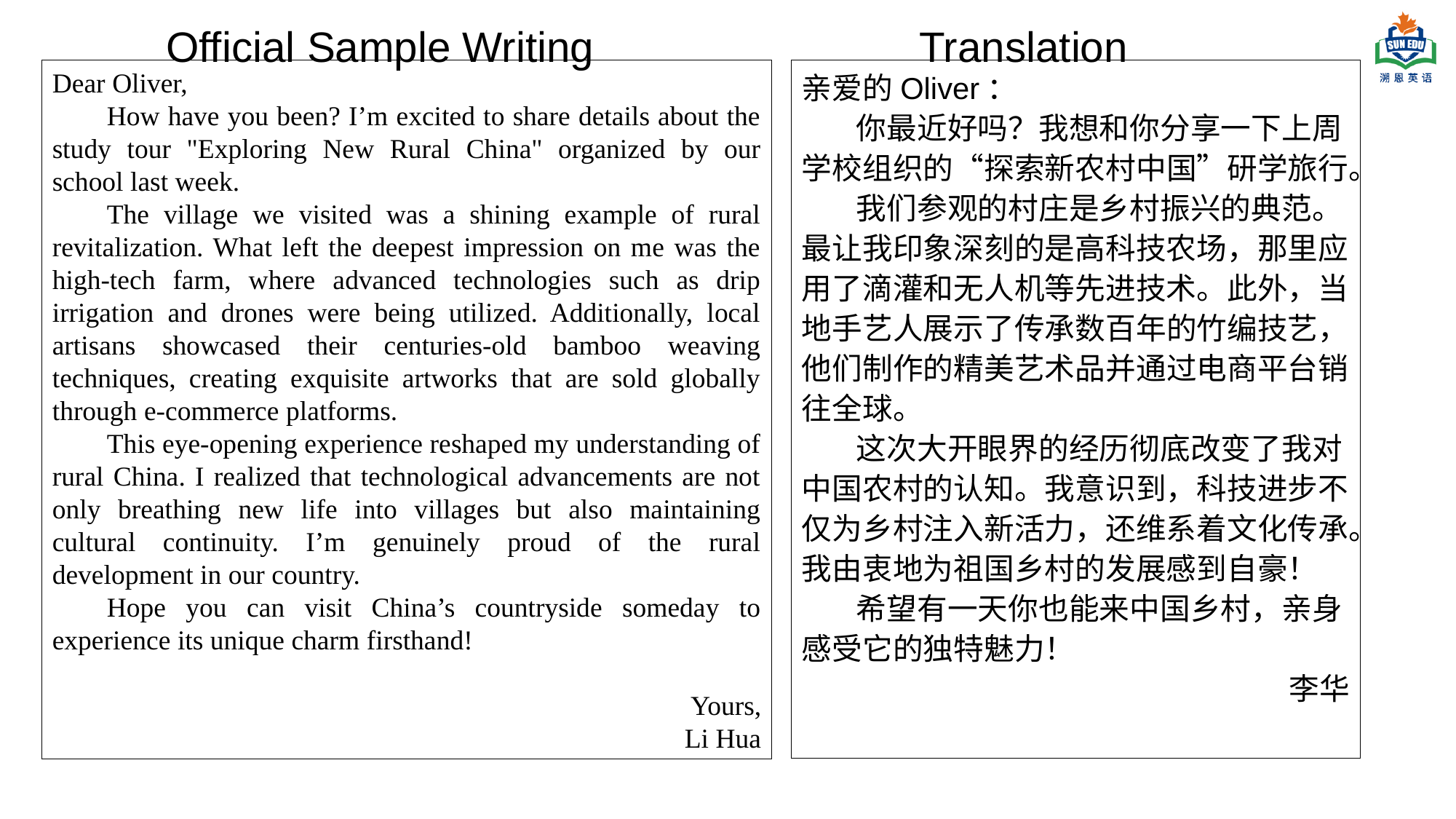

Official Sample Writing
Translation
Dear Oliver,
How have you been? I’m excited to share details about the study tour "Exploring New Rural China" organized by our school last week.
The village we visited was a shining example of rural revitalization. What left the deepest impression on me was the high-tech farm, where advanced technologies such as drip irrigation and drones were being utilized. Additionally, local artisans showcased their centuries-old bamboo weaving techniques, creating exquisite artworks that are sold globally through e-commerce platforms.
This eye-opening experience reshaped my understanding of rural China. I realized that technological advancements are not only breathing new life into villages but also maintaining cultural continuity. I’m genuinely proud of the rural development in our country.
Hope you can visit China’s countryside someday to experience its unique charm firsthand!

Yours,
Li Hua
亲爱的Oliver：
你最近好吗？我想和你分享一下上周学校组织的“探索新农村中国”研学旅行。
我们参观的村庄是乡村振兴的典范。最让我印象深刻的是高科技农场，那里应用了滴灌和无人机等先进技术。此外，当地手艺人展示了传承数百年的竹编技艺，他们制作的精美艺术品并通过电商平台销往全球。
这次大开眼界的经历彻底改变了我对中国农村的认知。我意识到，科技进步不仅为乡村注入新活力，还维系着文化传承。我由衷地为祖国乡村的发展感到自豪！
希望有一天你也能来中国乡村，亲身感受它的独特魅力！
李华